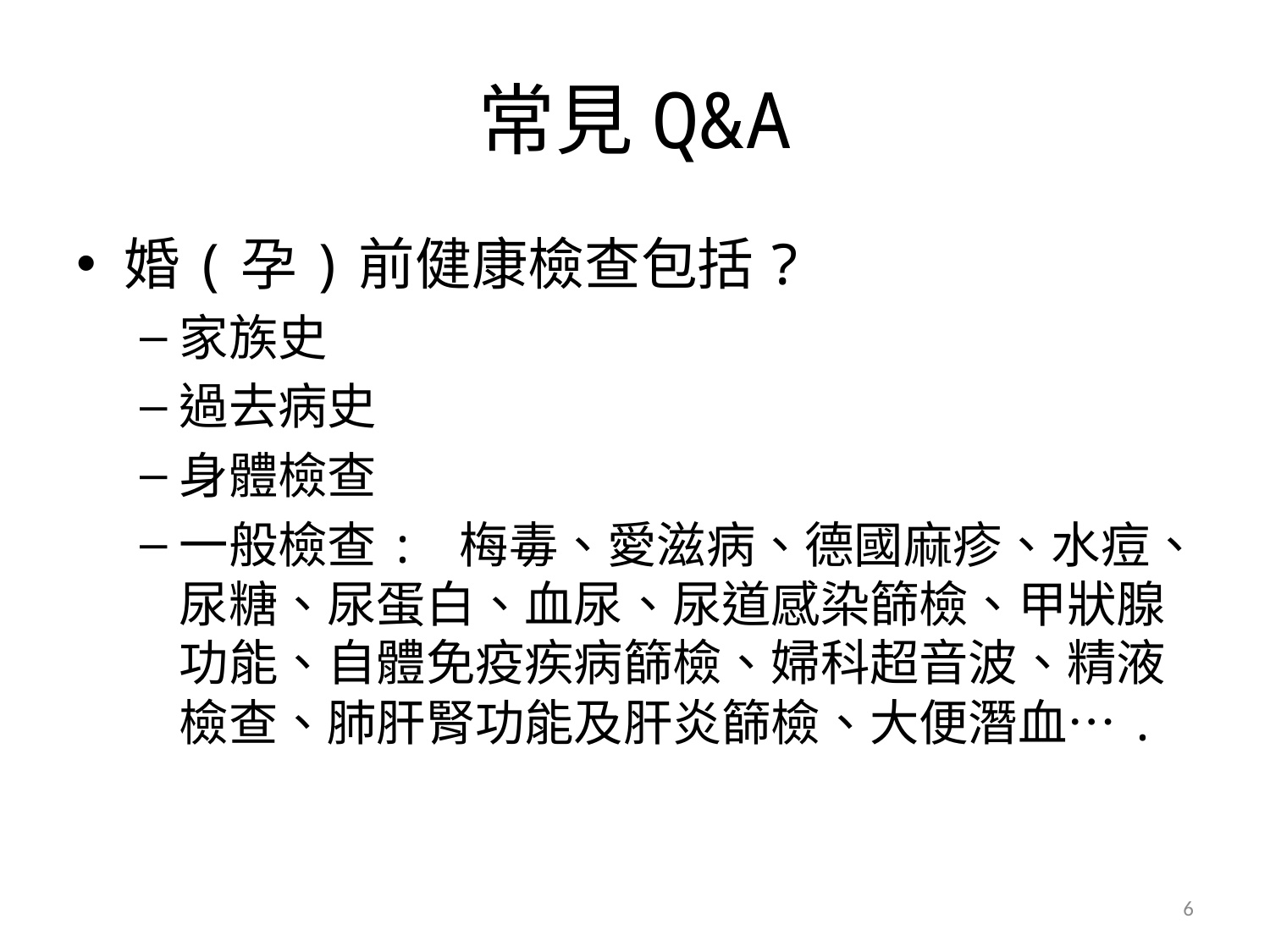

# 常見Q&A
婚(孕)前健康檢查包括?
家族史
過去病史
身體檢查
一般檢查: 梅毒、愛滋病、德國麻疹、水痘、尿糖、尿蛋白、血尿、尿道感染篩檢、甲狀腺功能、自體免疫疾病篩檢、婦科超音波、精液檢查、肺肝腎功能及肝炎篩檢、大便潛血….

6